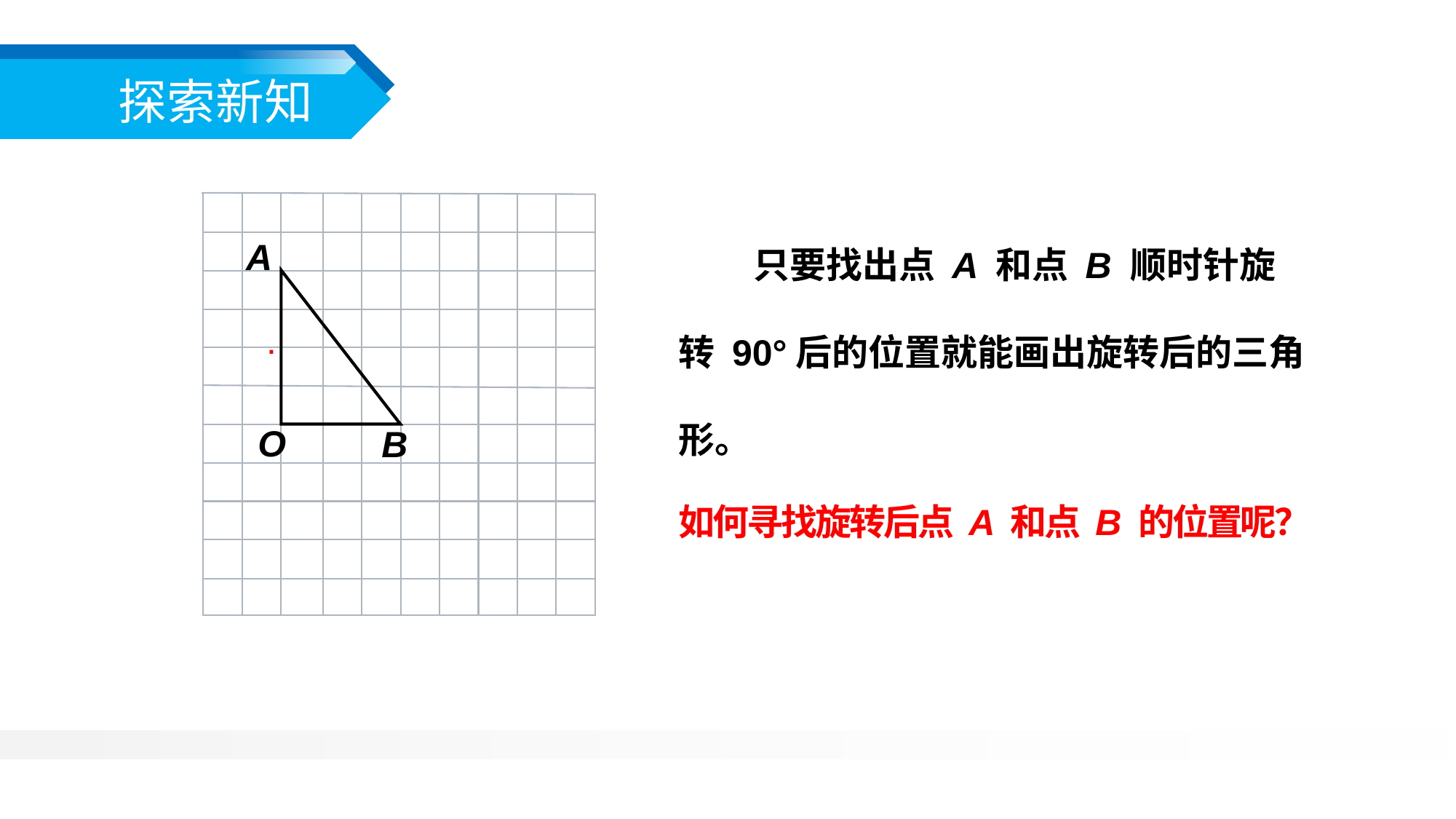

A

.
O
B
        只要找出点 A 和点 B 顺时针旋转 90°后的位置就能画出旋转后的三角形。
如何寻找旋转后点 A 和点 B 的位置呢？